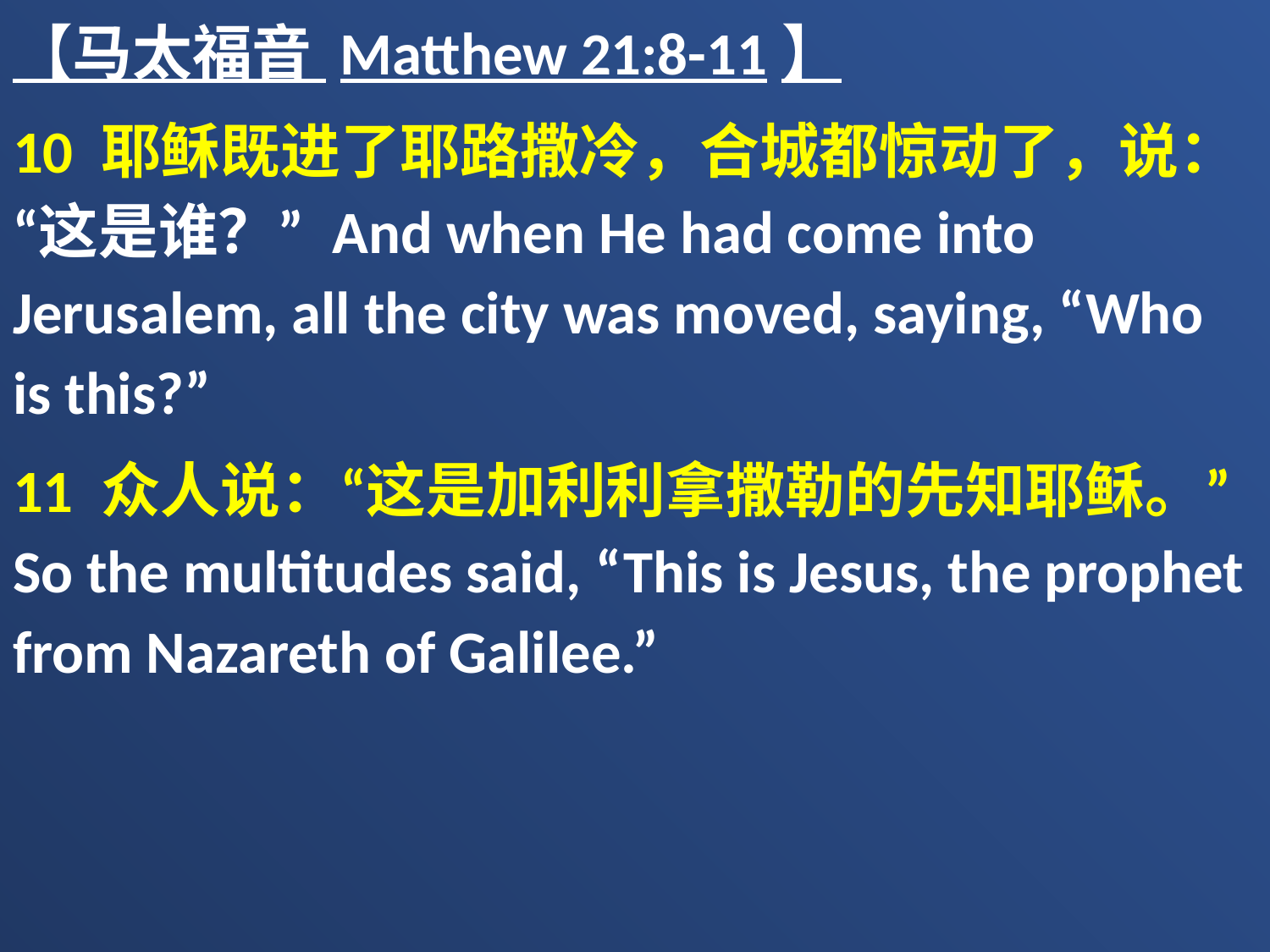

【马太福音 Matthew 21:8-11】
10 耶稣既进了耶路撒冷，合城都惊动了，说：“这是谁？” And when He had come into Jerusalem, all the city was moved, saying, “Who is this?”
11 众人说：“这是加利利拿撒勒的先知耶稣。” So the multitudes said, “This is Jesus, the prophet from Nazareth of Galilee.”